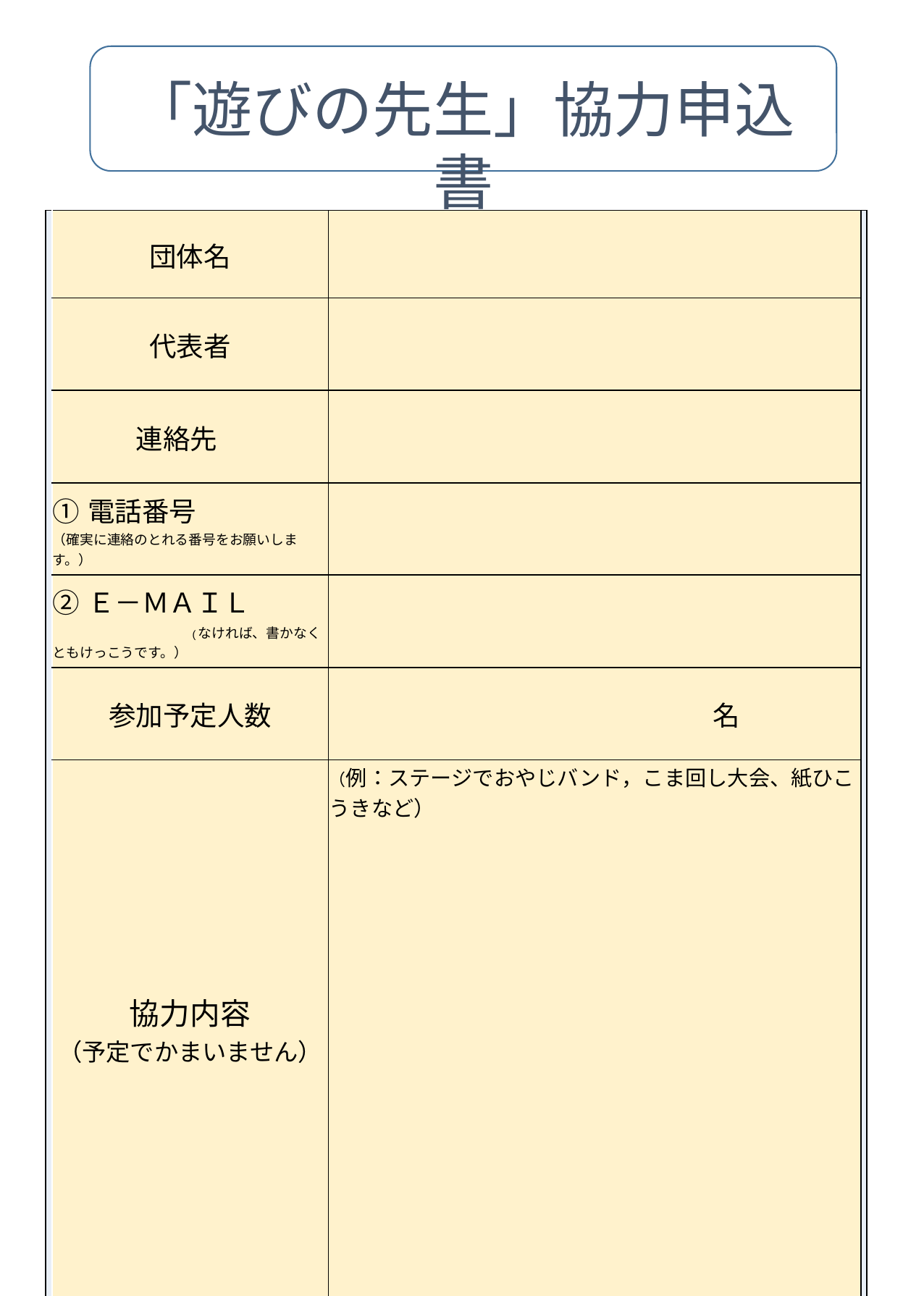

「遊びの先生」協力申込書
|  | 団体名 |  |  |
| --- | --- | --- | --- |
|  | 代表者 |  |  |
|  | 連絡先 |  |  |
|  | ①電話番号 （確実に連絡のとれる番号をお願いします。） |  |  |
|  | ②Ｅ－ＭＡＩＬ　　　　　　　　　　　　　(なければ、書かなくともけっこうです。） |  |  |
|  | 参加予定人数 | 名 |  |
|  | 協力内容 （予定でかまいません） | （例：ステージでおやじバンド，こま回し大会、紙ひこうきなど） |  |
|  |  |  |  |